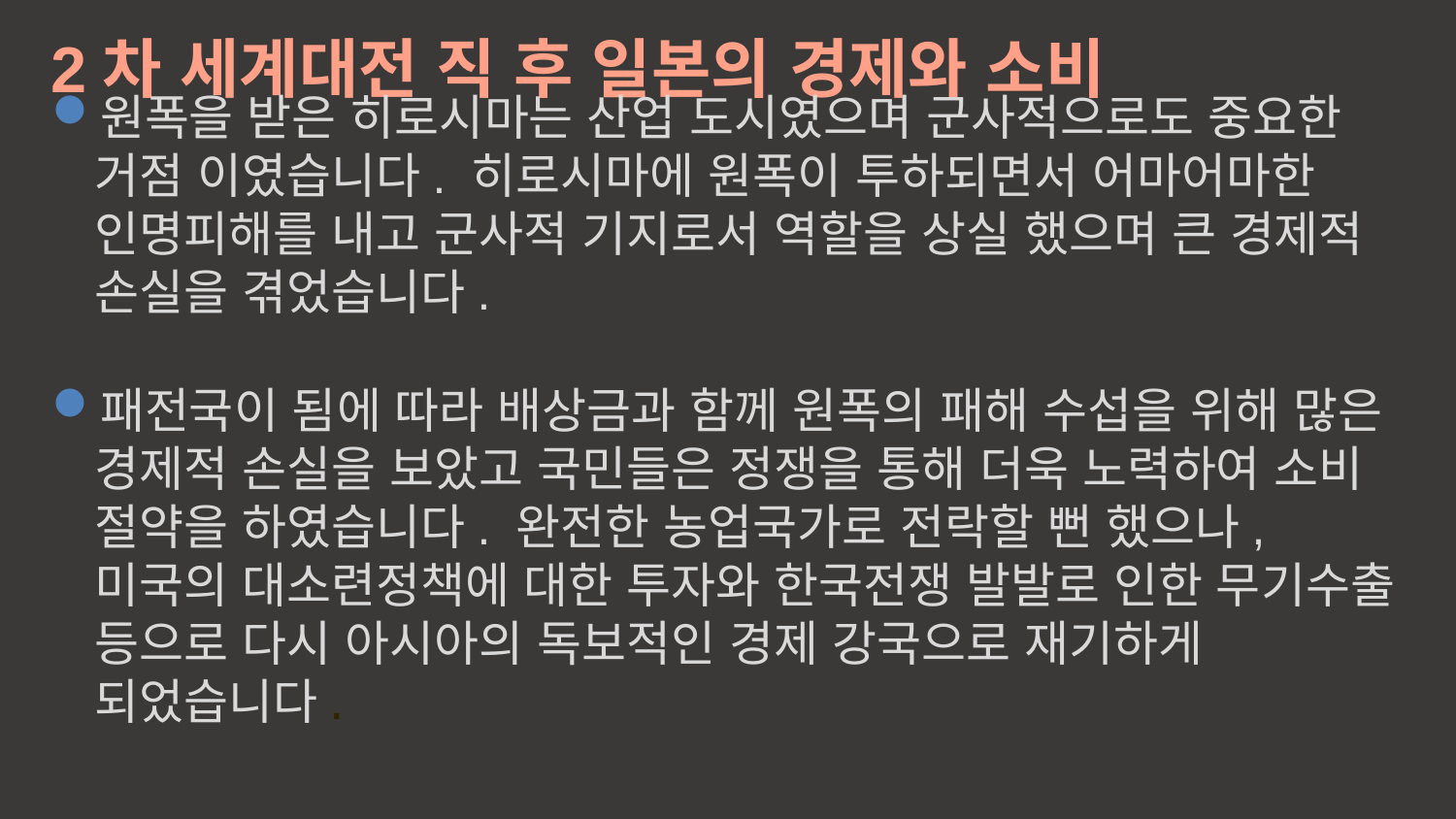

2차 세계대전 직 후 일본의 경제와 소비
원폭을 받은 히로시마는 산업 도시였으며 군사적으로도 중요한 거점 이였습니다. 히로시마에 원폭이 투하되면서 어마어마한 인명피해를 내고 군사적 기지로서 역할을 상실 했으며 큰 경제적 손실을 겪었습니다.

패전국이 됨에 따라 배상금과 함께 원폭의 패해 수섭을 위해 많은 경제적 손실을 보았고 국민들은 정쟁을 통해 더욱 노력하여 소비 절약을 하였습니다. 완전한 농업국가로 전락할 뻔 했으나, 미국의 대소련정책에 대한 투자와 한국전쟁 발발로 인한 무기수출 등으로 다시 아시아의 독보적인 경제 강국으로 재기하게 되었습니다.